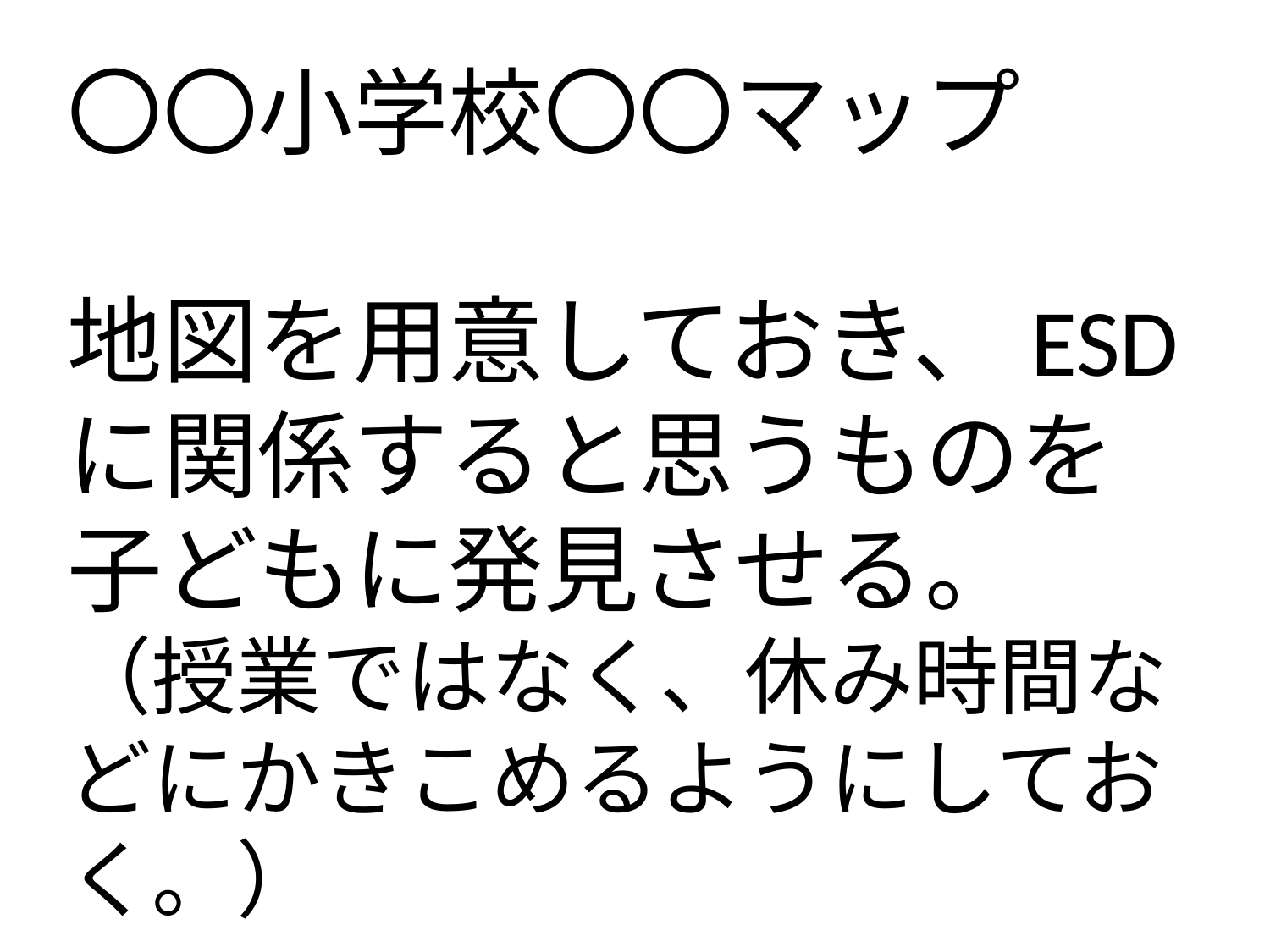

〇〇小学校〇〇マップ

地図を用意しておき、ESDに関係すると思うものを子どもに発見させる。
（授業ではなく、休み時間などにかきこめるようにしておく。）